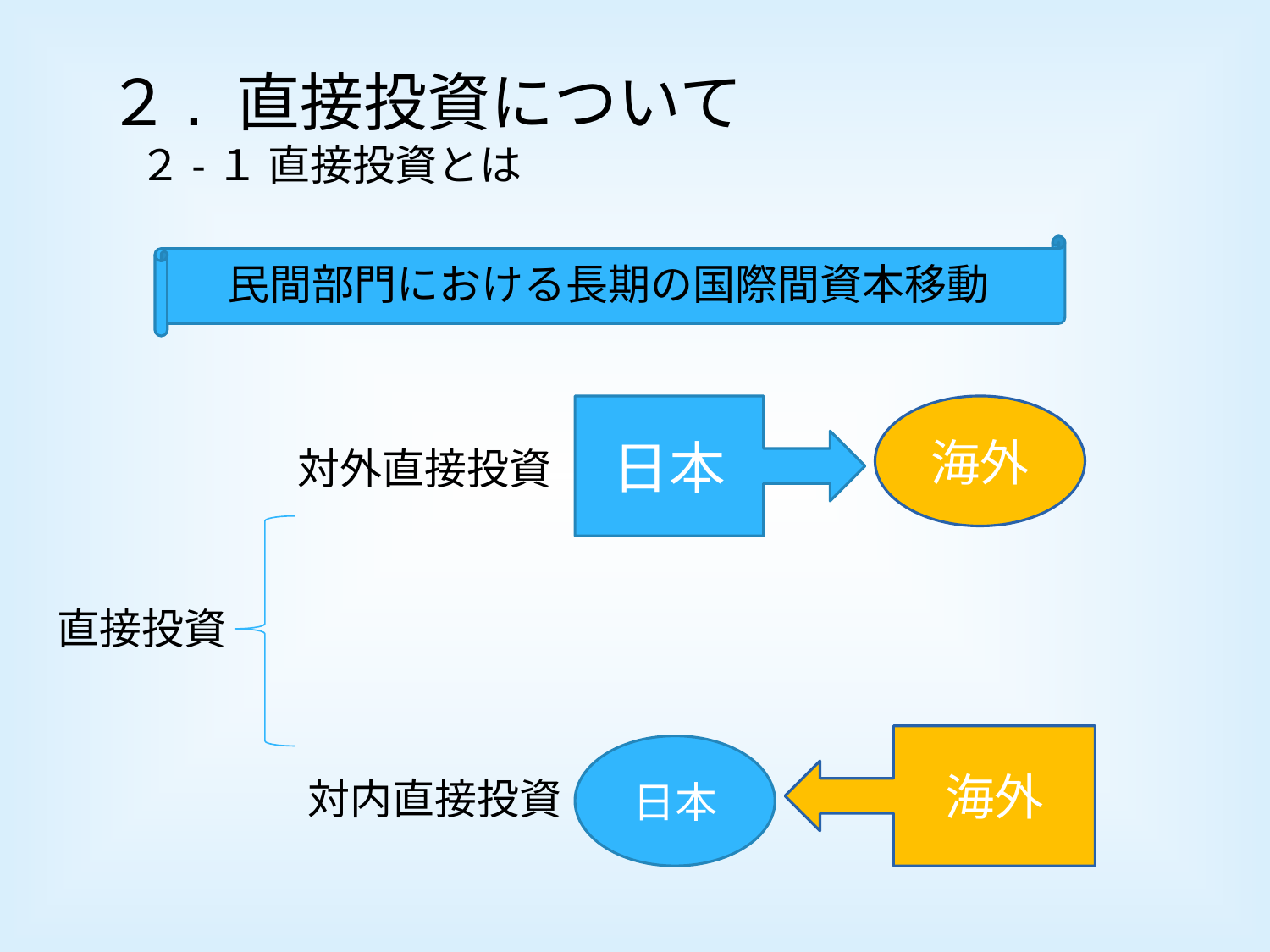

２. 直接投資について
　２-１ 直接投資とは

民間部門における長期の国際間資本移動
日本
海外
対外直接投資

直接投資
海外
日本
対内直接投資